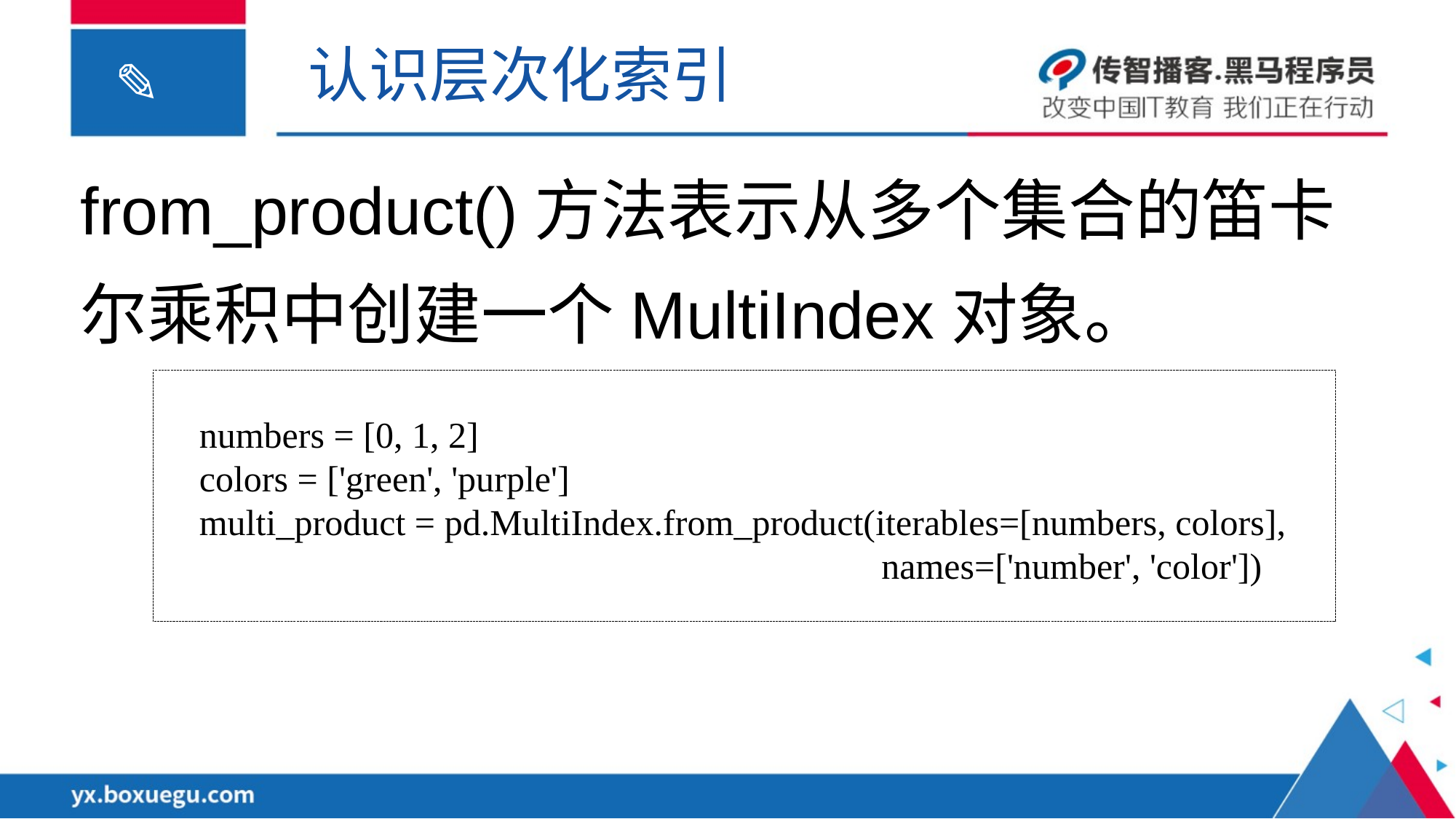

认识层次化索引
from_product()方法表示从多个集合的笛卡尔乘积中创建一个MultiIndex对象。

numbers = [0, 1, 2]
colors = ['green', 'purple']
multi_product = pd.MultiIndex.from_product(iterables=[numbers, colors],
						   names=['number', 'color'])